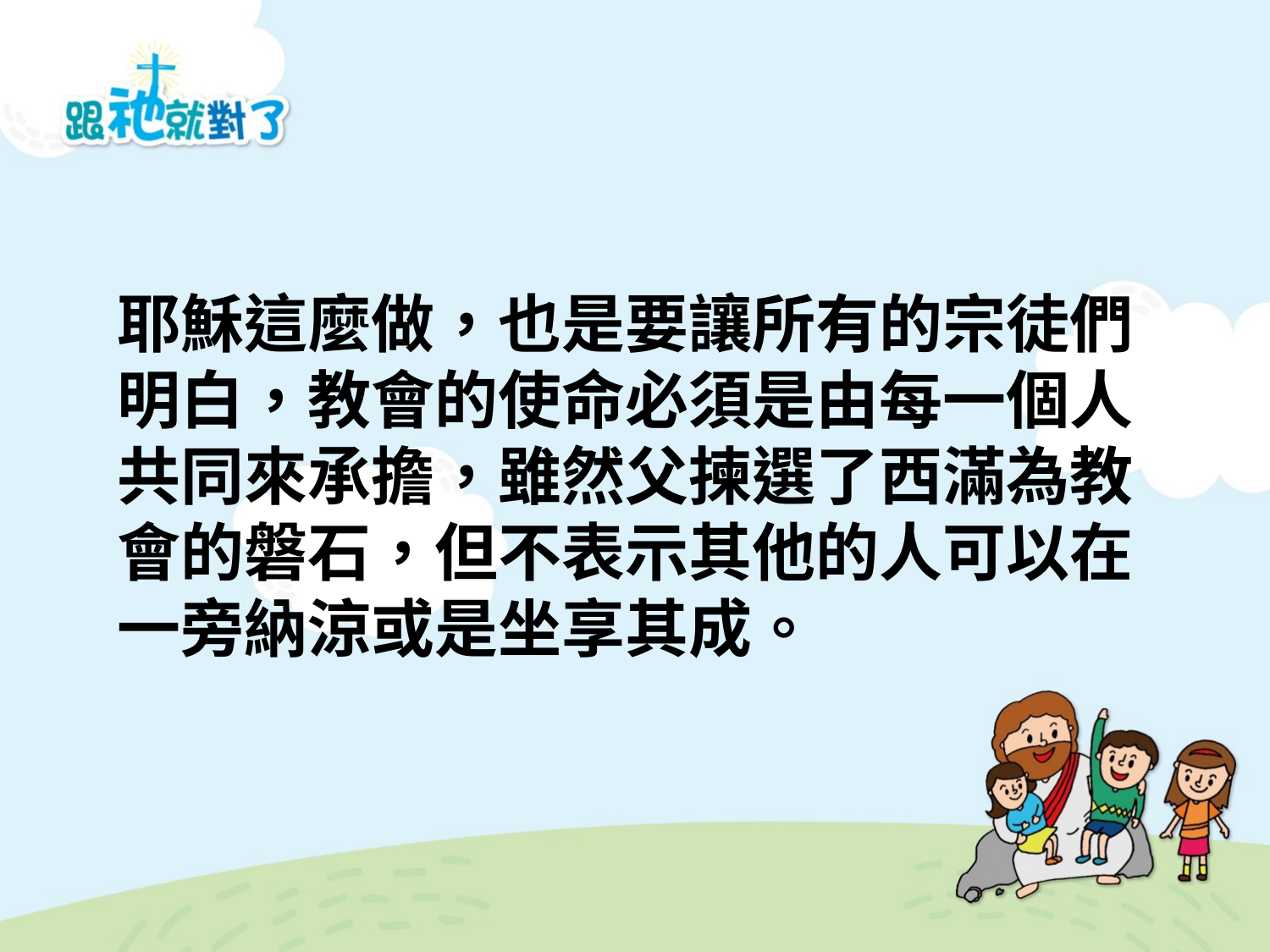

耶穌這麼做，也是要讓所有的宗徒們明白，教會的使命必須是由每一個人共同來承擔，雖然父揀選了西滿為教會的磐石，但不表示其他的人可以在一旁納涼或是坐享其成。